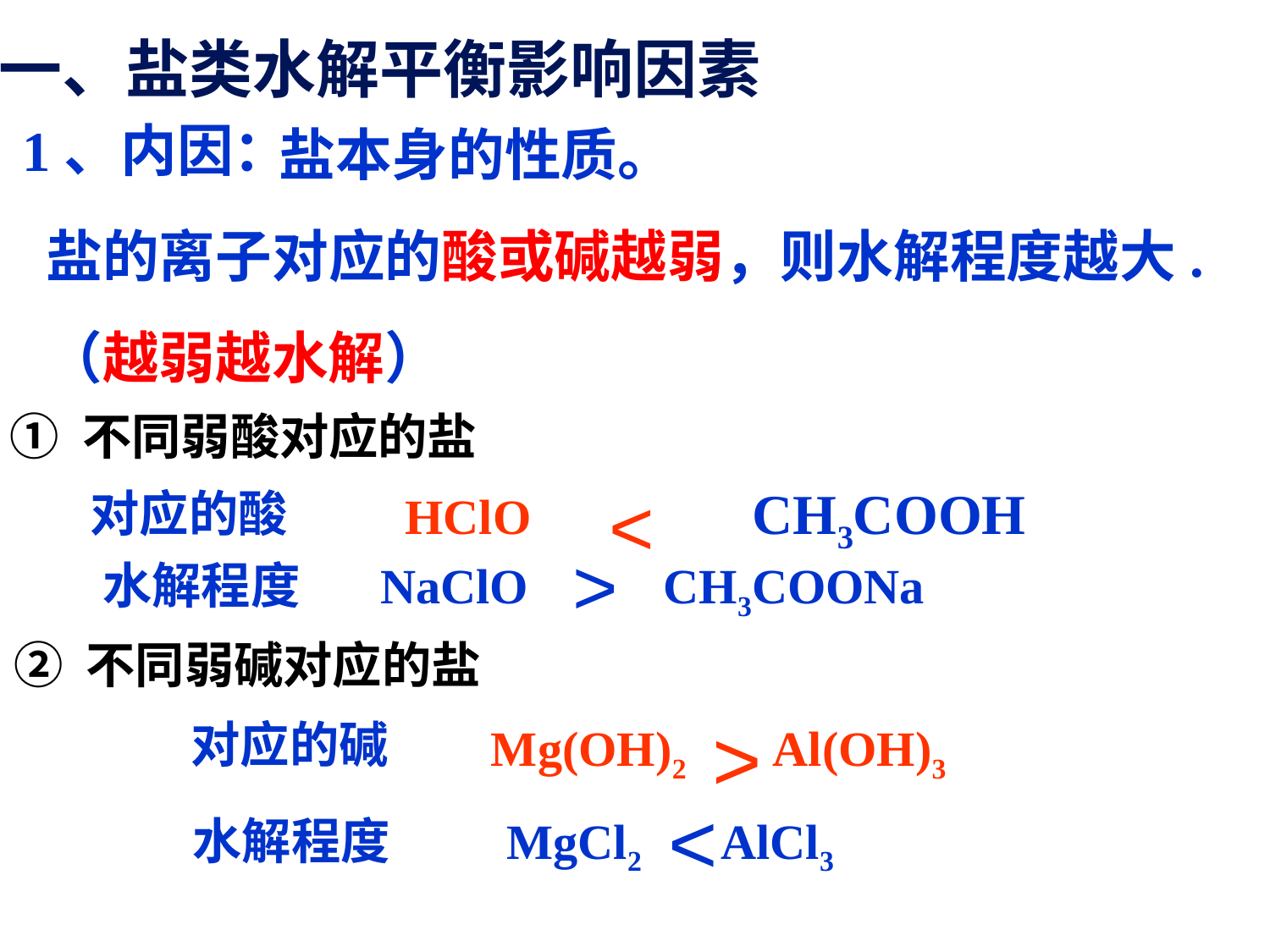

一、盐类水解平衡影响因素
                 盐本身的性质。
盐的离子对应的酸或碱越弱，则水解程度越大.（越弱越水解）
1、内因：
 ① 不同弱酸对应的盐
    HClO                  CH3COOH
  <
对应的酸
>
水解程度
NaClO           CH3COONa
② 不同弱碱对应的盐
>
对应的碱
Mg(OH)2            Al(OH)3
<
水解程度
MgCl2           AlCl3